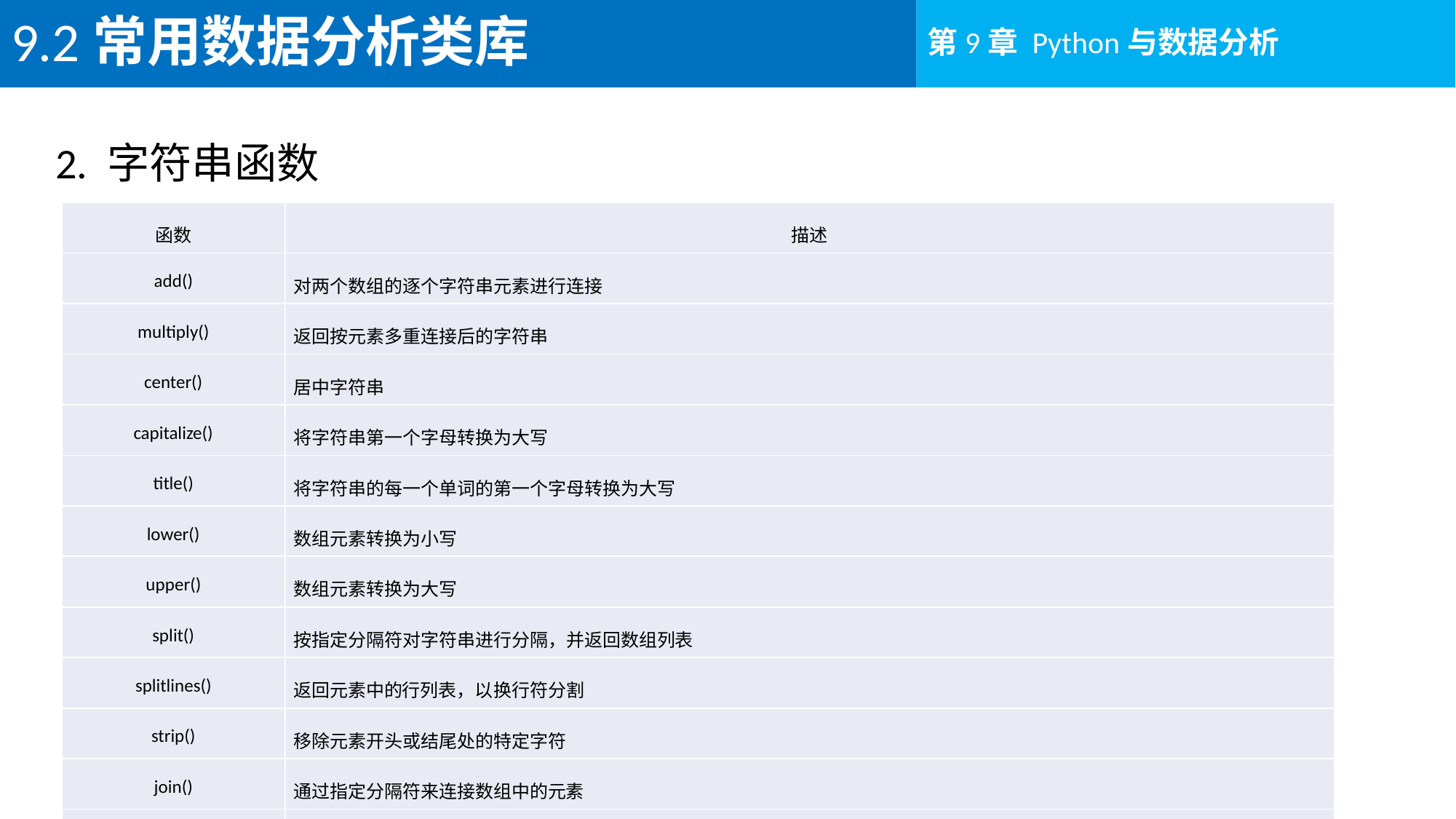

# 9.2常用数据分析类库
2. 字符串函数
| 函数 | 描述 |
| --- | --- |
| add() | 对两个数组的逐个字符串元素进行连接 |
| multiply() | 返回按元素多重连接后的字符串 |
| center() | 居中字符串 |
| capitalize() | 将字符串第一个字母转换为大写 |
| title() | 将字符串的每一个单词的第一个字母转换为大写 |
| lower() | 数组元素转换为小写 |
| upper() | 数组元素转换为大写 |
| split() | 按指定分隔符对字符串进行分隔，并返回数组列表 |
| splitlines() | 返回元素中的行列表，以换行符分割 |
| strip() | 移除元素开头或结尾处的特定字符 |
| join() | 通过指定分隔符来连接数组中的元素 |
| replace() | 使用新字符串替换字符串中的所有子字符串 |
| decode() | 数组元素依次调用str.decode |
| encode() | 数组元素依次调用str.encode |